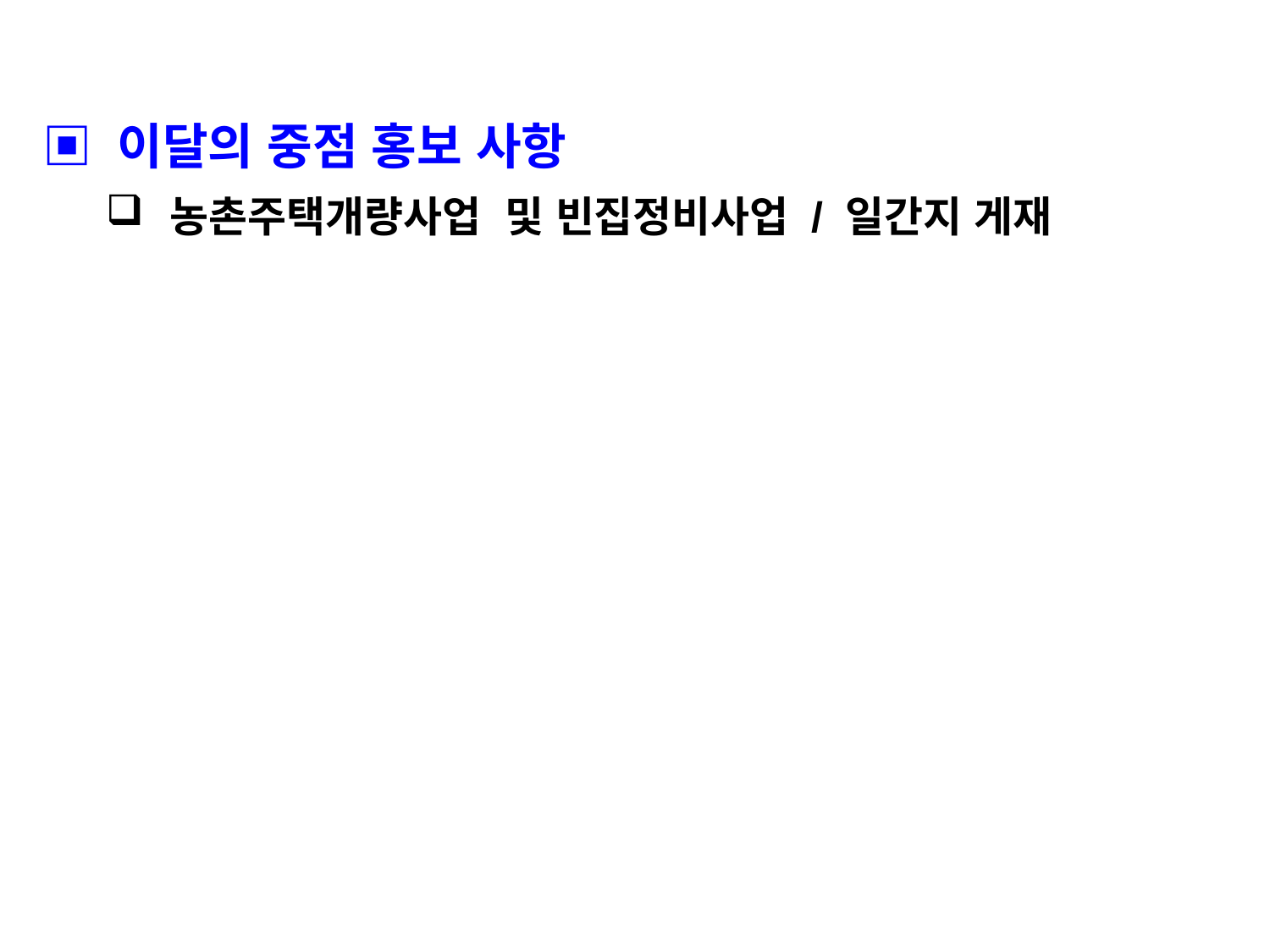

▣ 이달의 중점 홍보 사항
농촌주택개량사업  및 빈집정비사업 / 일간지 게재